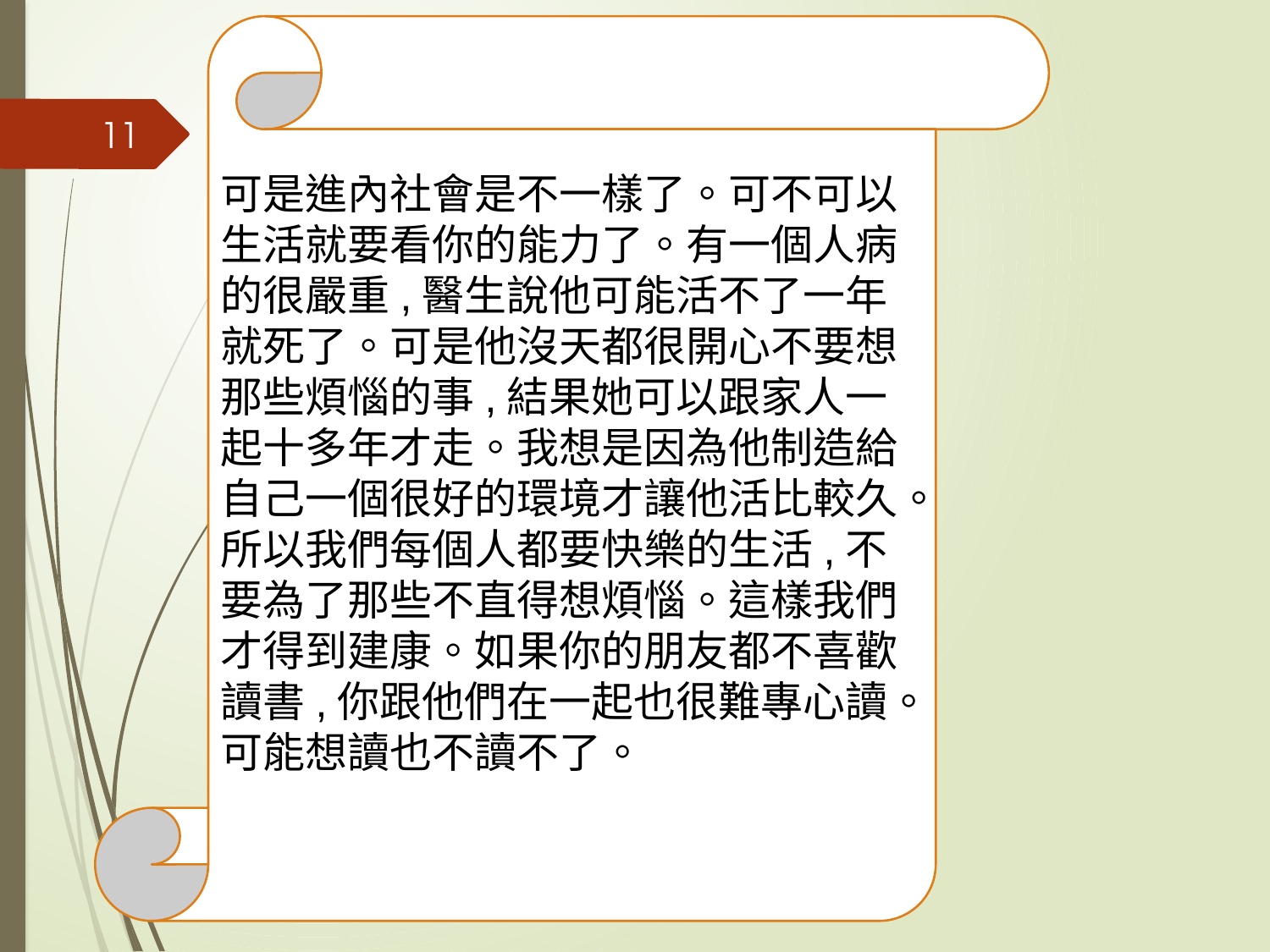

可是進內社會是不一樣了。可不可以生活就要看你的能力了。有一個人病的很嚴重,醫生說他可能活不了一年就死了。可是他沒天都很開心不要想那些煩惱的事,結果她可以跟家人一起十多年才走。我想是因為他制造給自己一個很好的環境才讓他活比較久。所以我們每個人都要快樂的生活,不要為了那些不直得想煩惱。這樣我們才得到建康。如果你的朋友都不喜歡讀書,你跟他們在一起也很難專心讀。可能想讀也不讀不了。

11